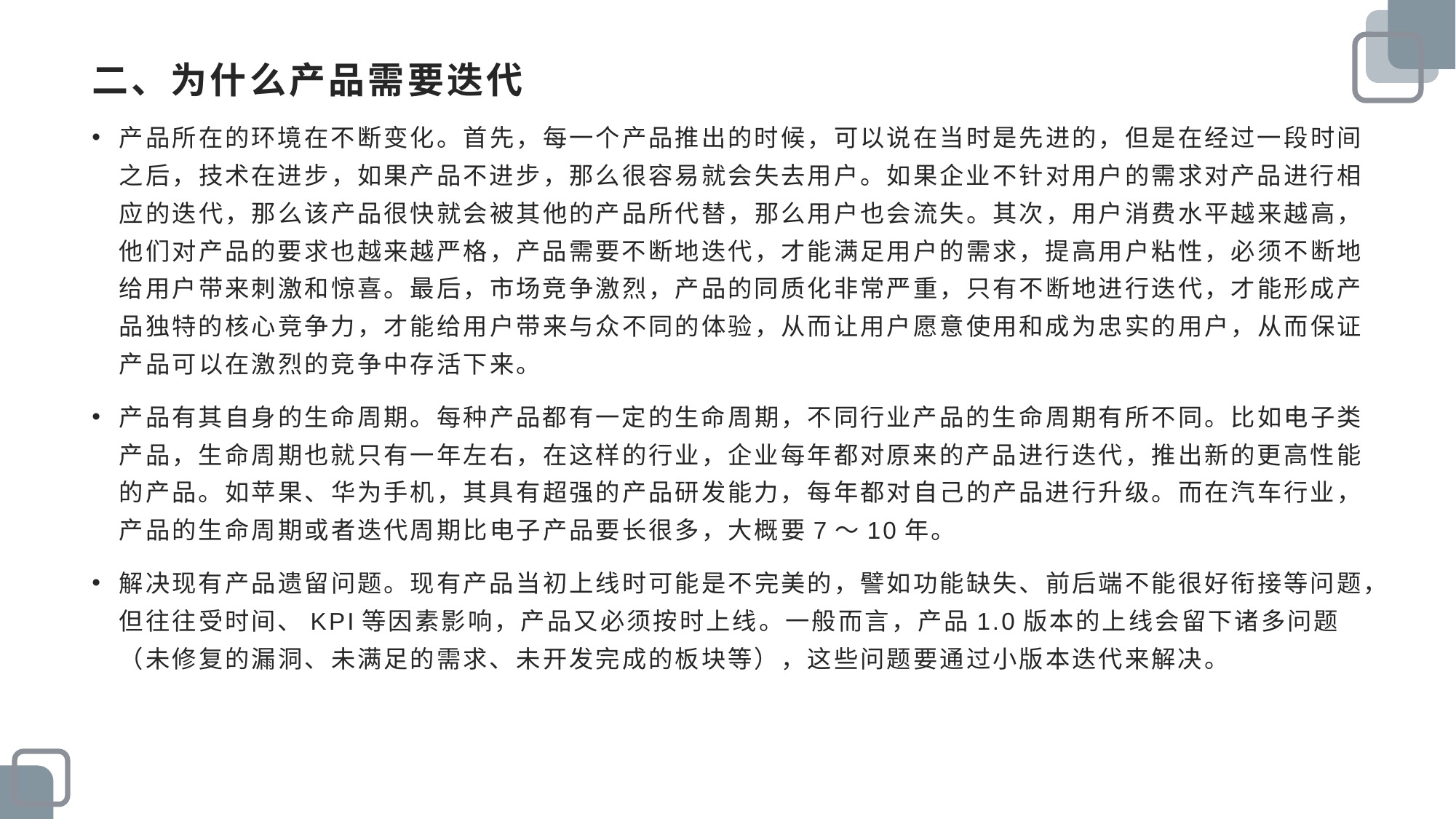

# 二、为什么产品需要迭代
产品所在的环境在不断变化。首先，每一个产品推出的时候，可以说在当时是先进的，但是在经过一段时间之后，技术在进步，如果产品不进步，那么很容易就会失去用户。如果企业不针对用户的需求对产品进行相应的迭代，那么该产品很快就会被其他的产品所代替，那么用户也会流失。其次，用户消费水平越来越高，他们对产品的要求也越来越严格，产品需要不断地迭代，才能满足用户的需求，提高用户粘性，必须不断地给用户带来刺激和惊喜。最后，市场竞争激烈，产品的同质化非常严重，只有不断地进行迭代，才能形成产品独特的核心竞争力，才能给用户带来与众不同的体验，从而让用户愿意使用和成为忠实的用户，从而保证产品可以在激烈的竞争中存活下来。
产品有其自身的生命周期。每种产品都有一定的生命周期，不同行业产品的生命周期有所不同。比如电子类产品，生命周期也就只有一年左右，在这样的行业，企业每年都对原来的产品进行迭代，推出新的更高性能的产品。如苹果、华为手机，其具有超强的产品研发能力，每年都对自己的产品进行升级。而在汽车行业，产品的生命周期或者迭代周期比电子产品要长很多，大概要7～10年。
解决现有产品遗留问题。现有产品当初上线时可能是不完美的，譬如功能缺失、前后端不能很好衔接等问题，但往往受时间、KPI等因素影响，产品又必须按时上线。一般而言，产品1.0版本的上线会留下诸多问题（未修复的漏洞、未满足的需求、未开发完成的板块等），这些问题要通过小版本迭代来解决。